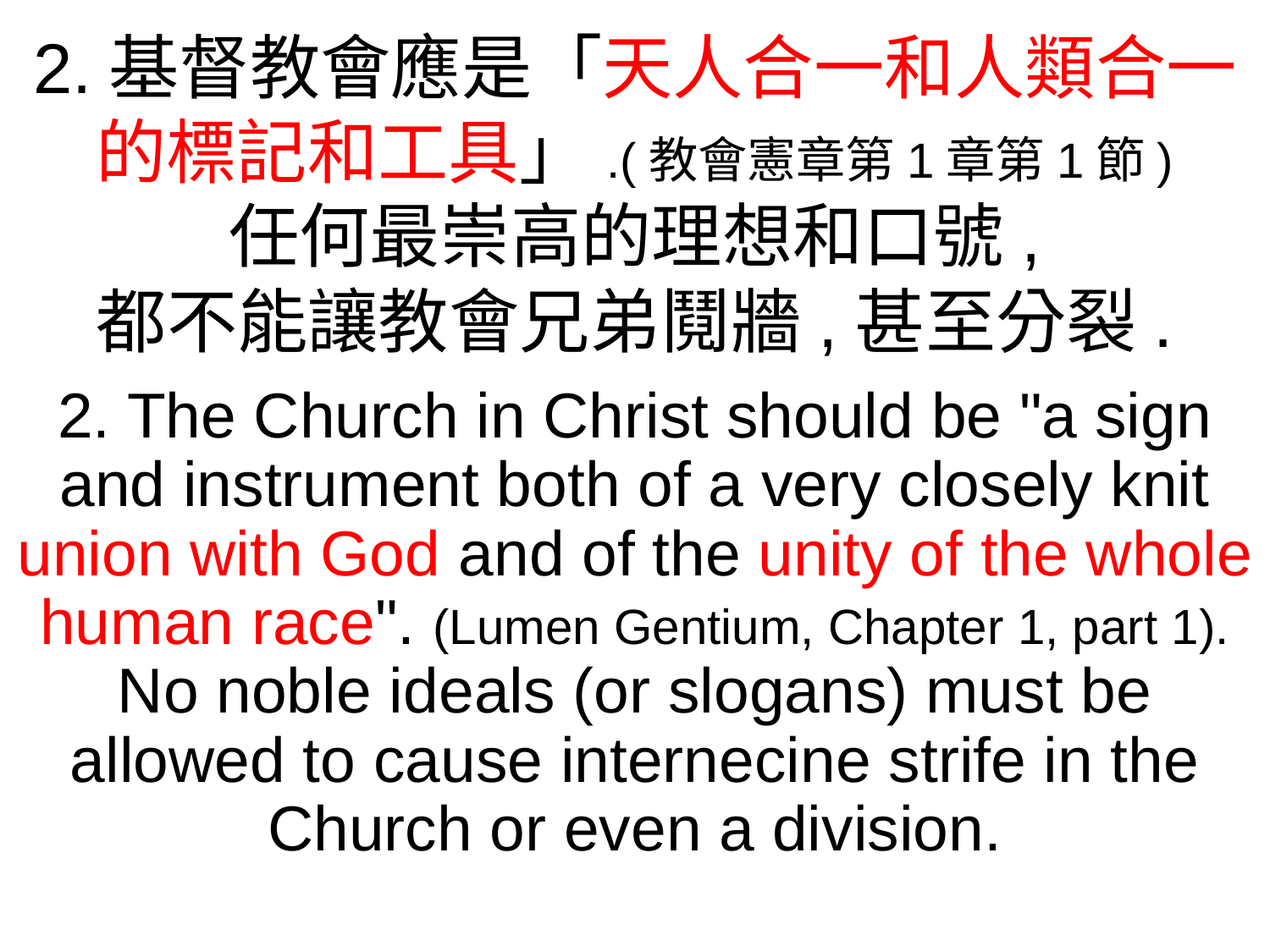

2.基督教會應是「天人合一和人類合一的標記和工具」.(教會憲章第1章第1節)
任何最崇高的理想和口號,
都不能讓教會兄弟鬩牆,甚至分裂.
2. The Church in Christ should be "a sign and instrument both of a very closely knit union with God and of the unity of the whole human race". (Lumen Gentium, Chapter 1, part 1). No noble ideals (or slogans) must be allowed to cause internecine strife in the Church or even a division.